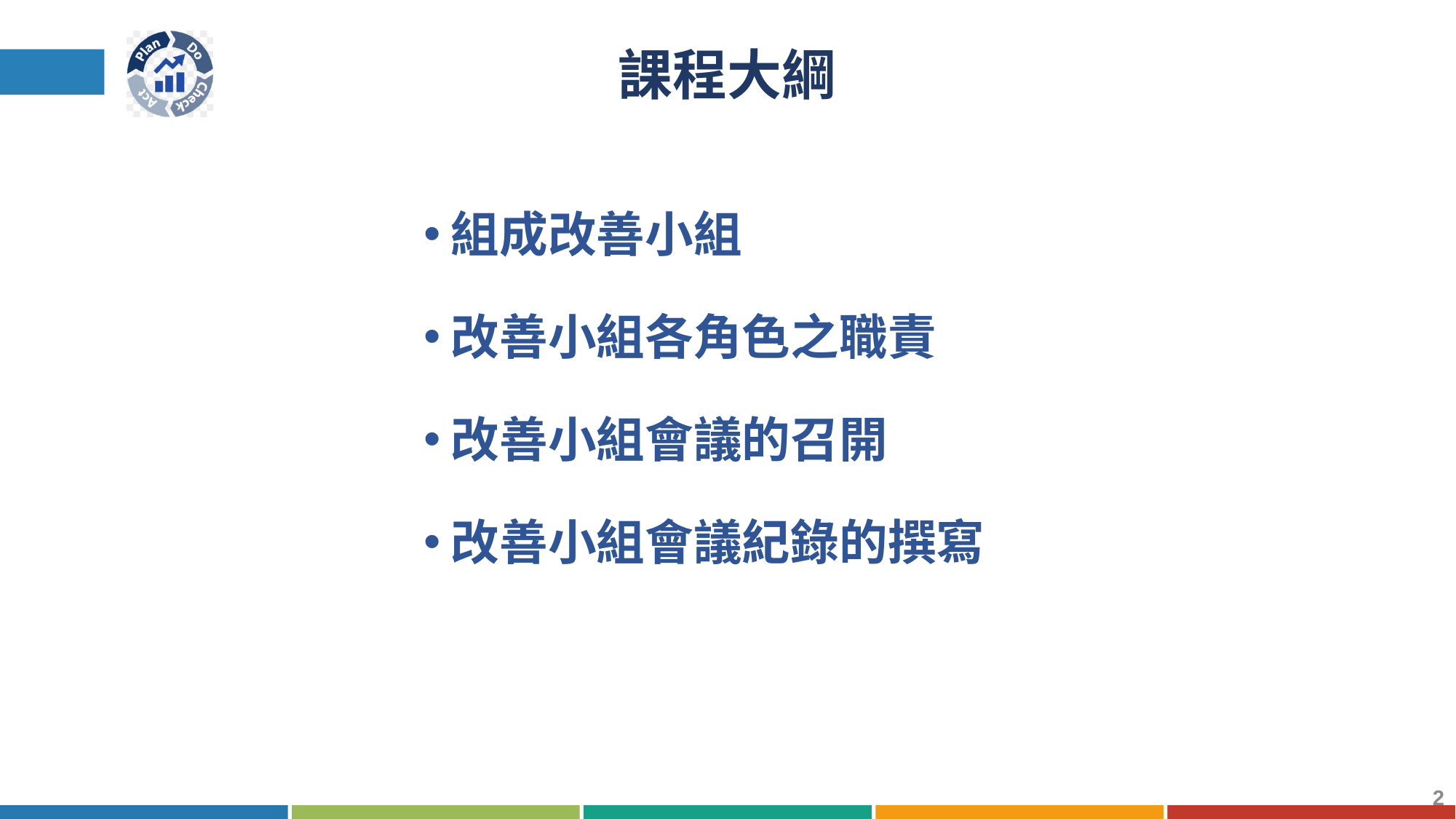

# 課程大綱
組成改善小組
改善小組各角色之職責
改善小組會議的召開
改善小組會議紀錄的撰寫
2